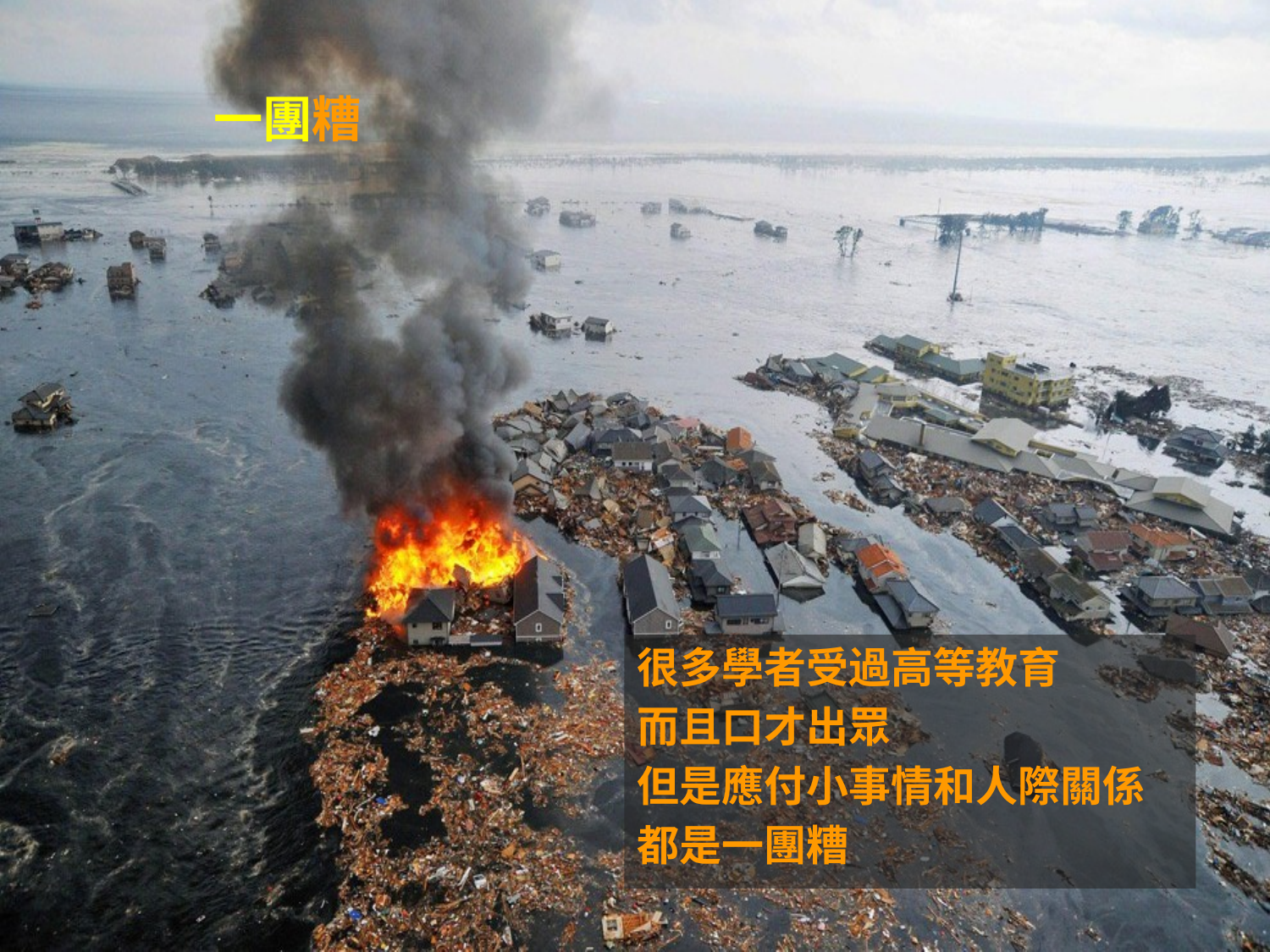

# 一團糟

很多學者受過高等教育
而且口才出眾
但是應付小事情和人際關係
都是一團糟